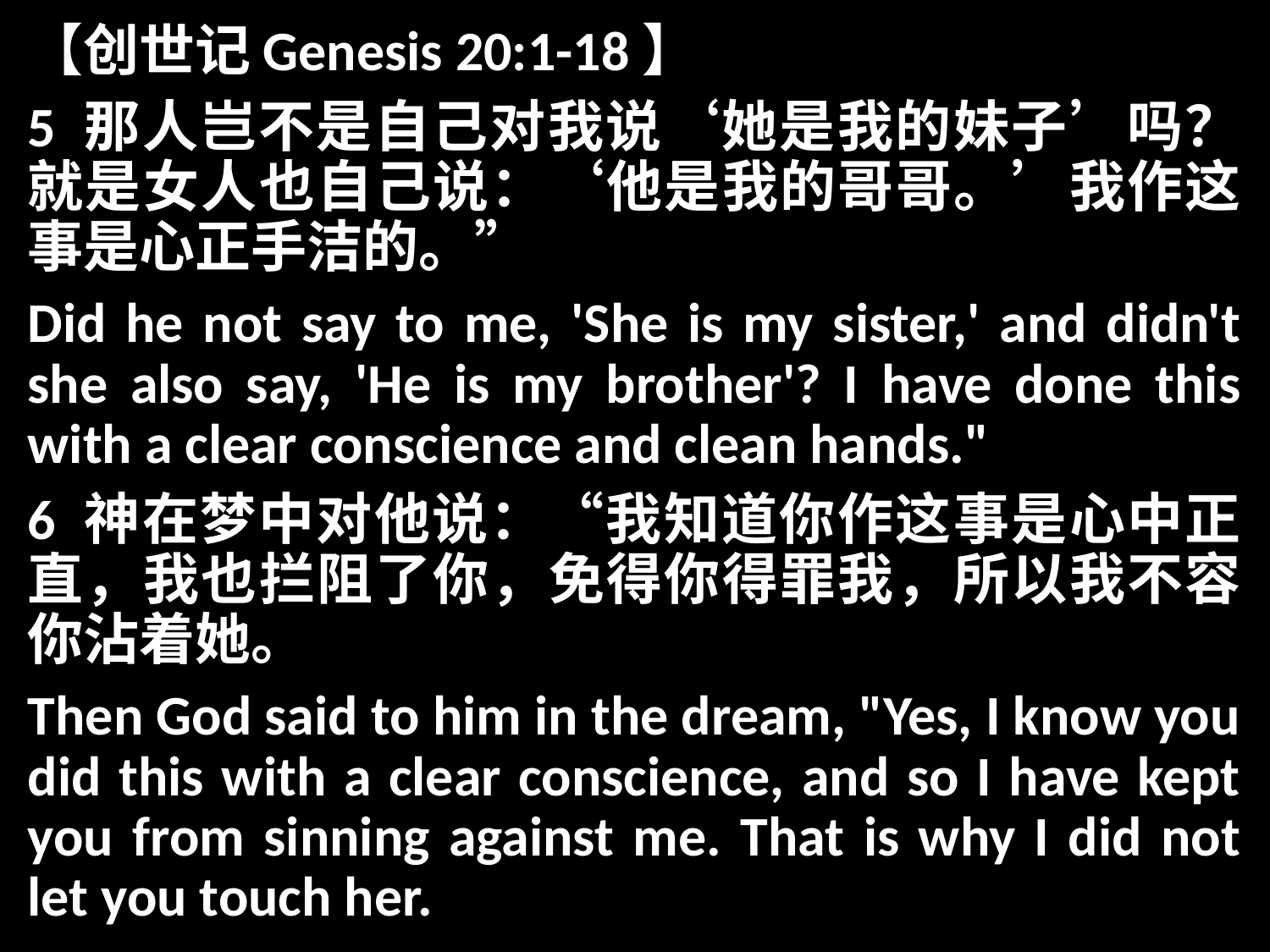

【创世记Genesis 20:1-18】
5 那人岂不是自己对我说‘她是我的妹子’吗？就是女人也自己说：‘他是我的哥哥。’我作这事是心正手洁的。”
Did he not say to me, 'She is my sister,' and didn't she also say, 'He is my brother'? I have done this with a clear conscience and clean hands."
6 神在梦中对他说：“我知道你作这事是心中正直，我也拦阻了你，免得你得罪我，所以我不容你沾着她。
Then God said to him in the dream, "Yes, I know you did this with a clear conscience, and so I have kept you from sinning against me. That is why I did not let you touch her.